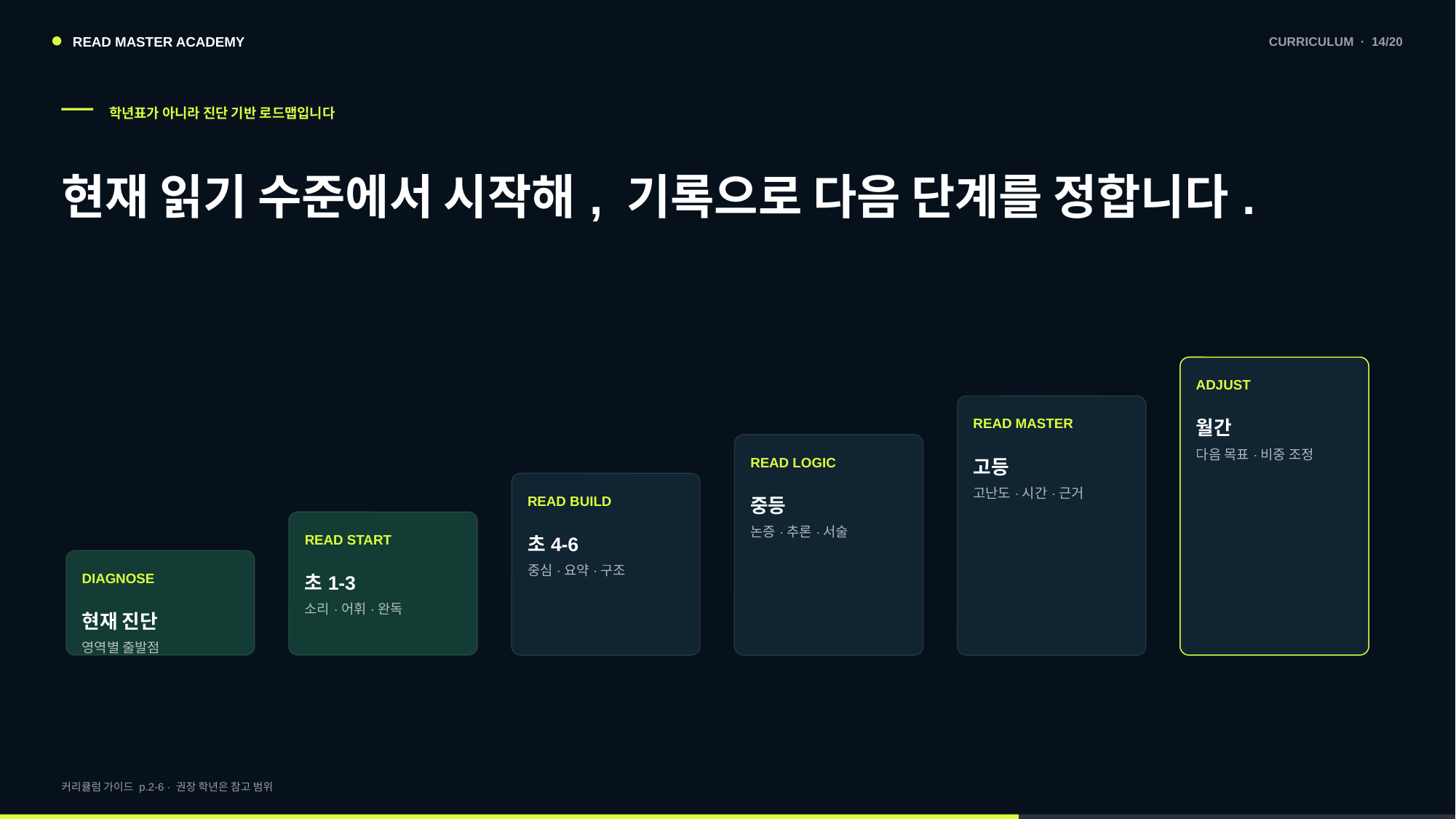

READ MASTER ACADEMY
CURRICULUM  ·  14/20

학년표가 아니라 진단 기반 로드맵입니다

현재 읽기 수준에서 시작해, 기록으로 다음 단계를 정합니다.

ADJUST

월간
READ MASTER

다음 목표·비중 조정
고등
READ LOGIC

고난도·시간·근거
중등
READ BUILD

논증·추론·서술
초4-6
READ START

중심·요약·구조
초1-3
DIAGNOSE
소리·어휘·완독
현재 진단
영역별 출발점
커리큘럼 가이드 p.2-6 · 권장 학년은 참고 범위